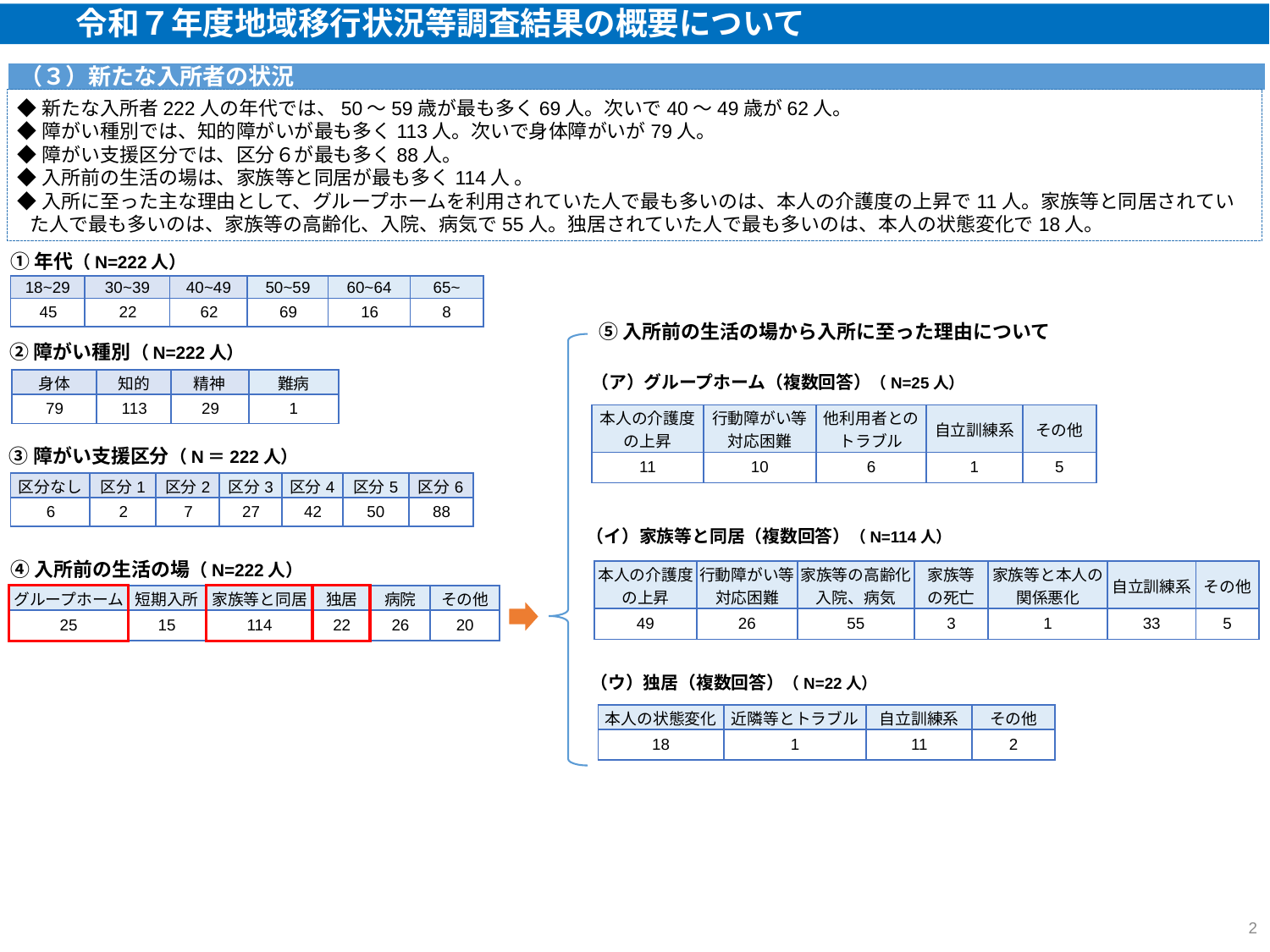

令和７年度地域移行状況等調査結果の概要について
（３）新たな入所者の状況
◆新たな入所者222人の年代では、50～59歳が最も多く69人。次いで40～49歳が62人。
◆障がい種別では、知的障がいが最も多く113人。次いで身体障がいが79人。
◆障がい支援区分では、区分６が最も多く88人。
◆入所前の生活の場は、家族等と同居が最も多く114人 。
◆入所に至った主な理由として、グループホームを利用されていた人で最も多いのは、本人の介護度の上昇で11人。家族等と同居されていた人で最も多いのは、家族等の高齢化、入院、病気で55人。独居されていた人で最も多いのは、本人の状態変化で18人。

①年代（N=222人）
| 18~29 | 30~39 | 40~49 | 50~59 | 60~64 | 65~ |
| --- | --- | --- | --- | --- | --- |
| 45 | 22 | 62 | 69 | 16 | 8 |
⑤入所前の生活の場から入所に至った理由について
②障がい種別（N=222人）

（ア）グループホーム（複数回答）（N=25人）
| 身体 | 知的 | 精神 | 難病 |
| --- | --- | --- | --- |
| 79 | 113 | 29 | 1 |
| 本人の介護度 の上昇 | 行動障がい等 対応困難 | 他利用者との トラブル | 自立訓練系 | その他 |
| --- | --- | --- | --- | --- |
| 11 | 10 | 6 | 1 | 5 |
③障がい支援区分（N＝222人）

| 区分なし | 区分1 | 区分2 | 区分3 | 区分4 | 区分5 | 区分6 |
| --- | --- | --- | --- | --- | --- | --- |
| 6 | 2 | 7 | 27 | 42 | 50 | 88 |
（イ）家族等と同居（複数回答）（N=114人）
④入所前の生活の場（N=222人）
| 本人の介護度 の上昇 | 行動障がい等 対応困難 | 家族等の高齢化 入院、病気 | 家族等 の死亡 | 家族等と本人の 関係悪化 | 自立訓練系 | その他 |
| --- | --- | --- | --- | --- | --- | --- |
| 49 | 26 | 55 | 3 | 1 | 33 | 5 |

| グループホーム | 短期入所 | 家族等と同居 | 独居 | 病院 | その他 |
| --- | --- | --- | --- | --- | --- |
| 25 | 15 | 114 | 22 | 26 | 20 |

（ウ）独居（複数回答）（N=22人）
| 本人の状態変化 | 近隣等とトラブル | 自立訓練系 | その他 |
| --- | --- | --- | --- |
| 18 | 1 | 11 | 2 |
2